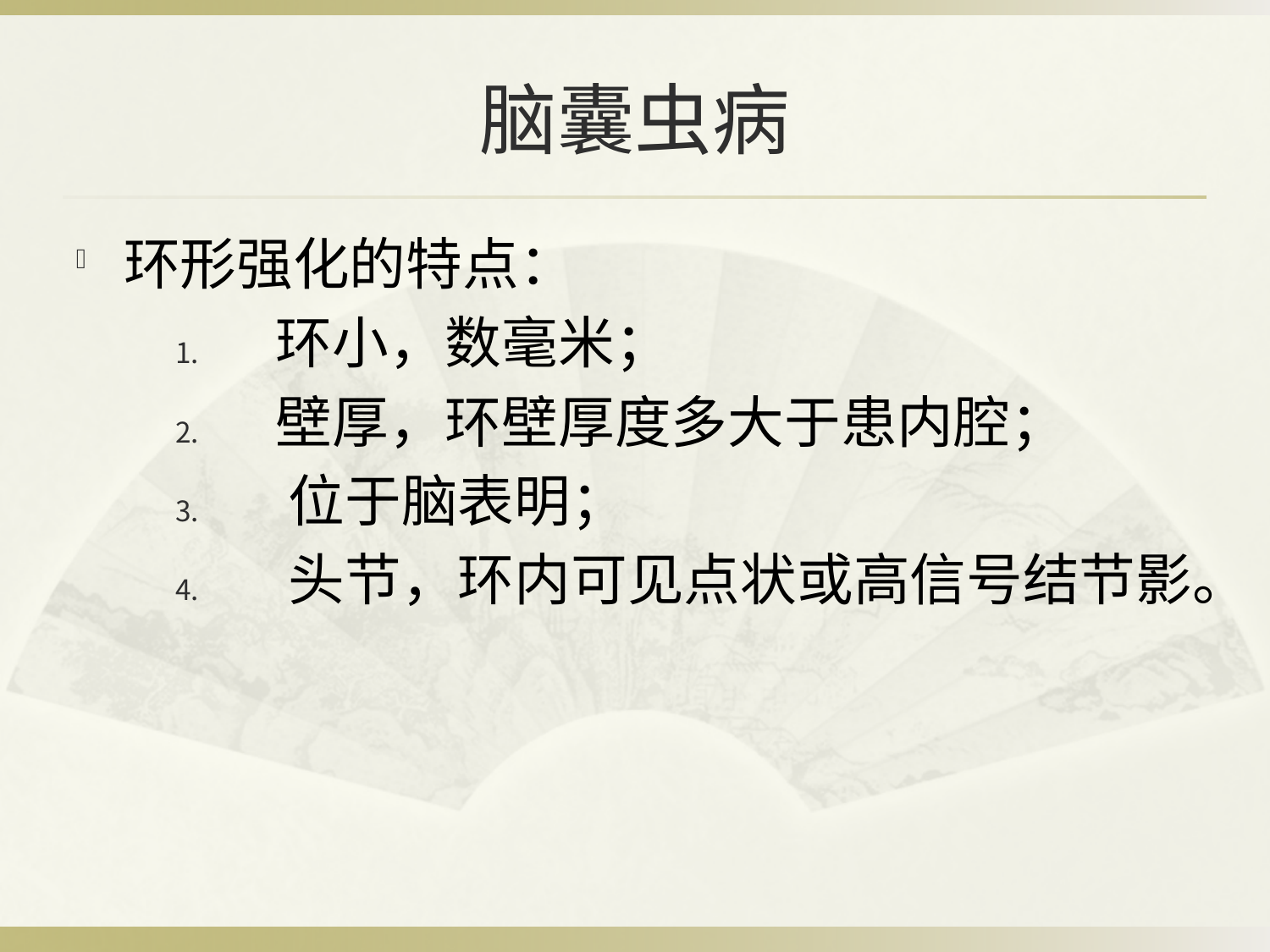

# 脑囊虫病
环形强化的特点：
     环小，数毫米；
     壁厚，环壁厚度多大于患内腔；
      位于脑表明；
      头节，环内可见点状或高信号结节影。